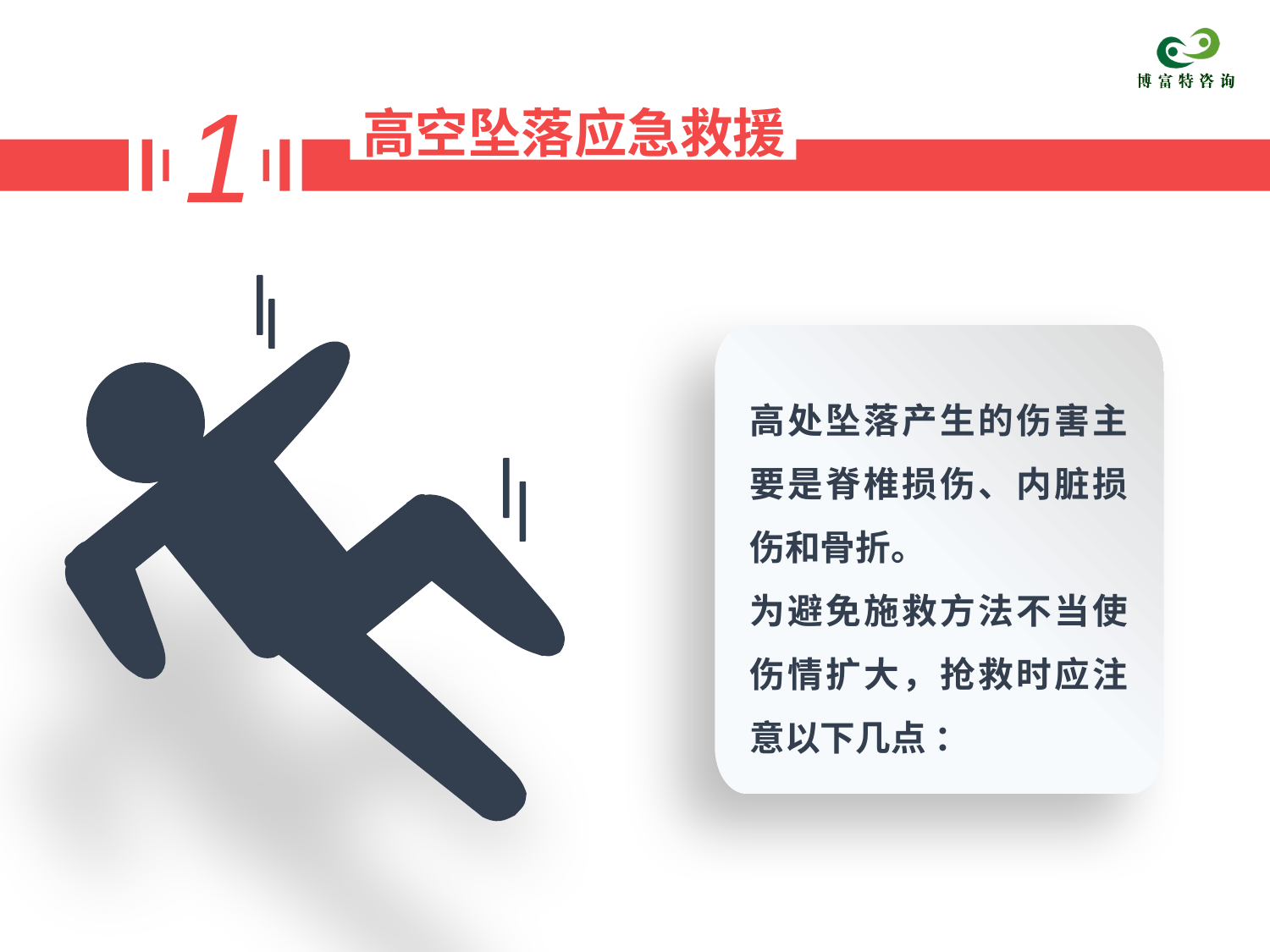

1

高空坠落应急救援

高处坠落产生的伤害主要是脊椎损伤、内脏损伤和骨折。
为避免施救方法不当使伤情扩大，抢救时应注意以下几点 ：